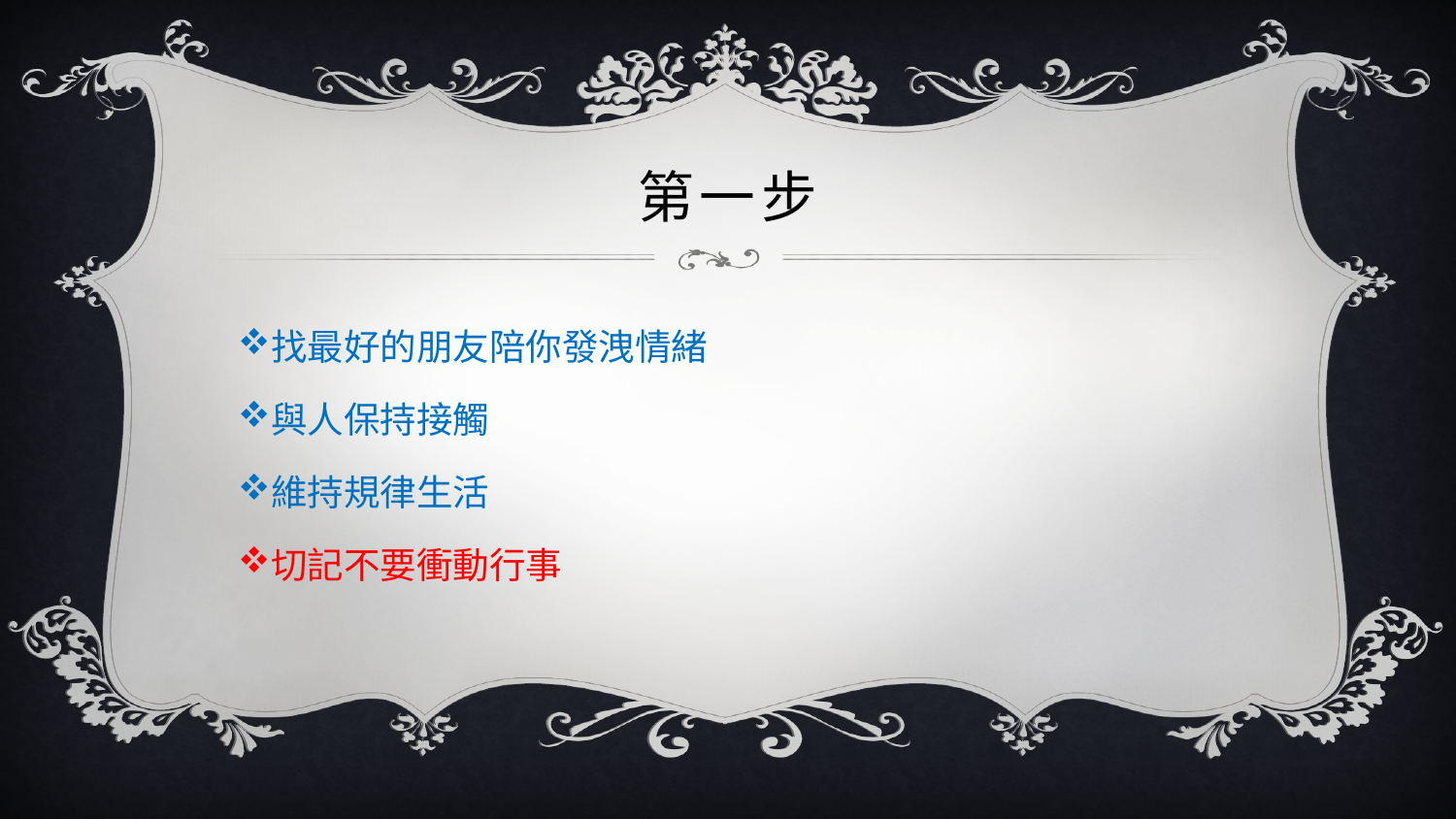

# 第一步
找最好的朋友陪你發洩情緒
與人保持接觸
維持規律生活
切記不要衝動行事